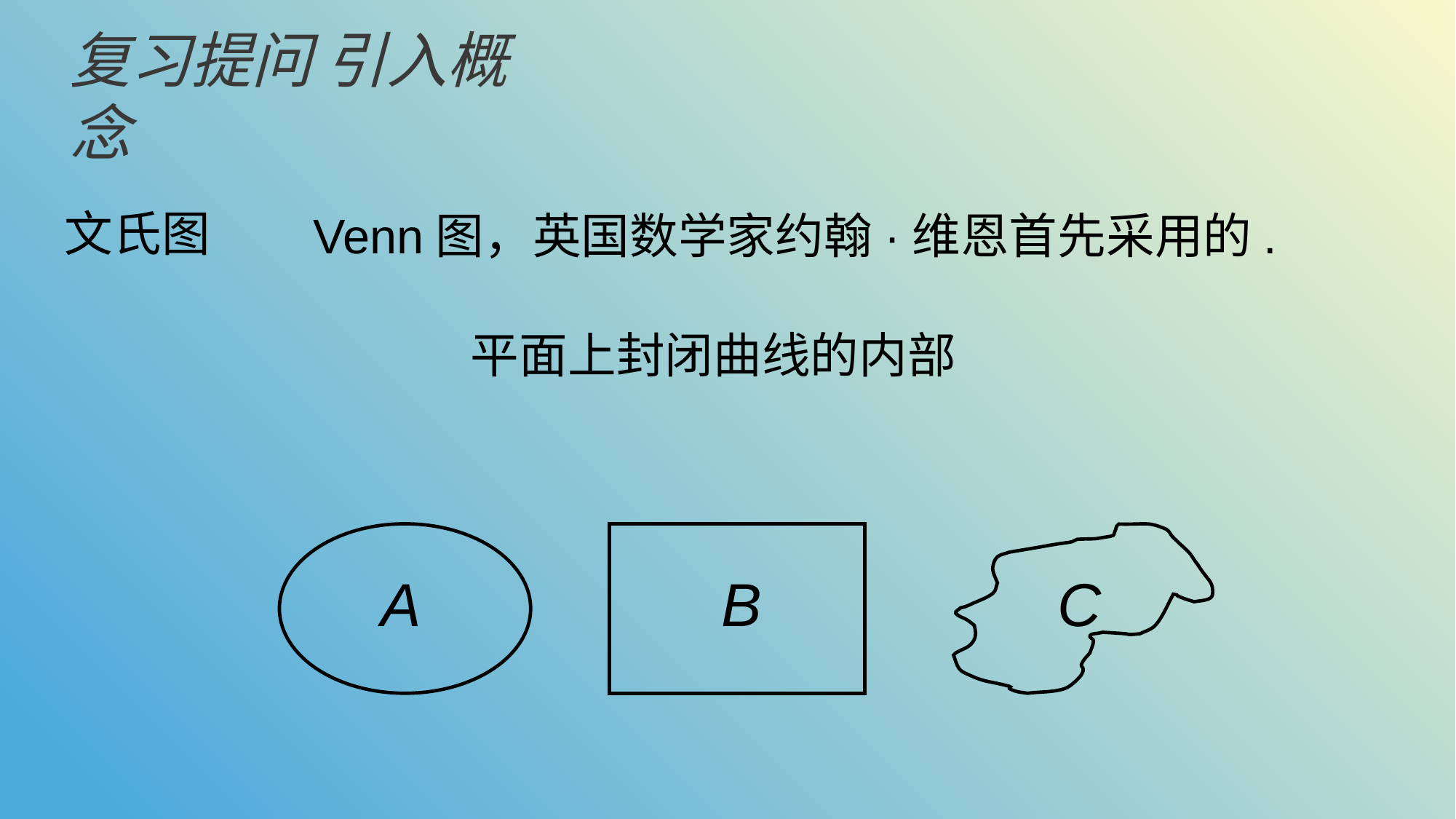

复习提问 引入概念
文氏图
Venn图，英国数学家约翰·维恩首先采用的.
平面上封闭曲线的内部

A
B
C